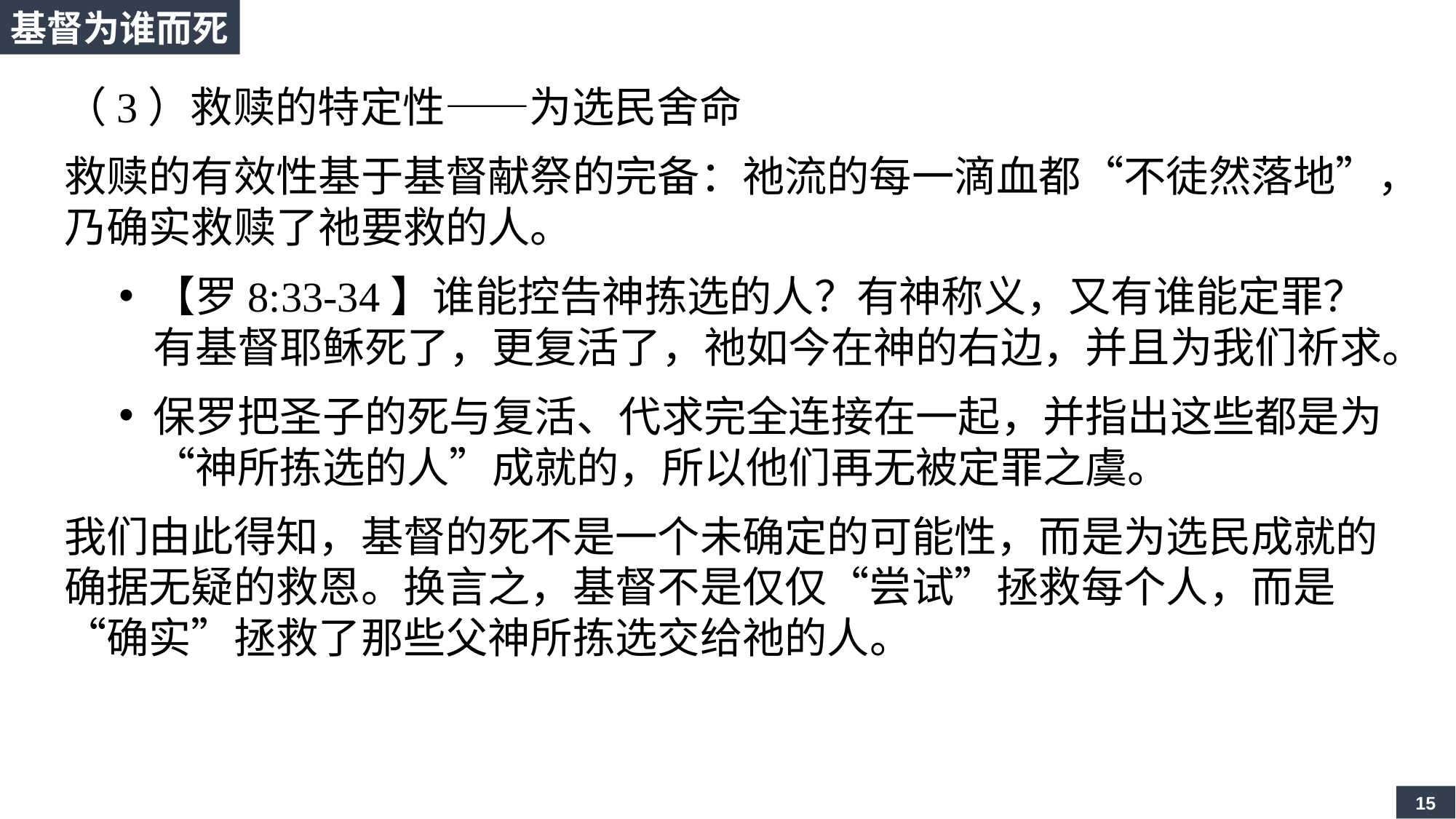

基督为谁而死
（3）救赎的特定性——为选民舍命
救赎的有效性基于基督献祭的完备：祂流的每一滴血都“不徒然落地”，乃确实救赎了祂要救的人。
【罗8:33-34】谁能控告神拣选的人？有神称义，又有谁能定罪？有基督耶稣死了，更复活了，祂如今在神的右边，并且为我们祈求。
保罗把圣子的死与复活、代求完全连接在一起，并指出这些都是为“神所拣选的人”成就的，所以他们再无被定罪之虞。
我们由此得知，基督的死不是一个未确定的可能性，而是为选民成就的确据无疑的救恩。换言之，基督不是仅仅“尝试”拯救每个人，而是“确实”拯救了那些父神所拣选交给祂的人。
15